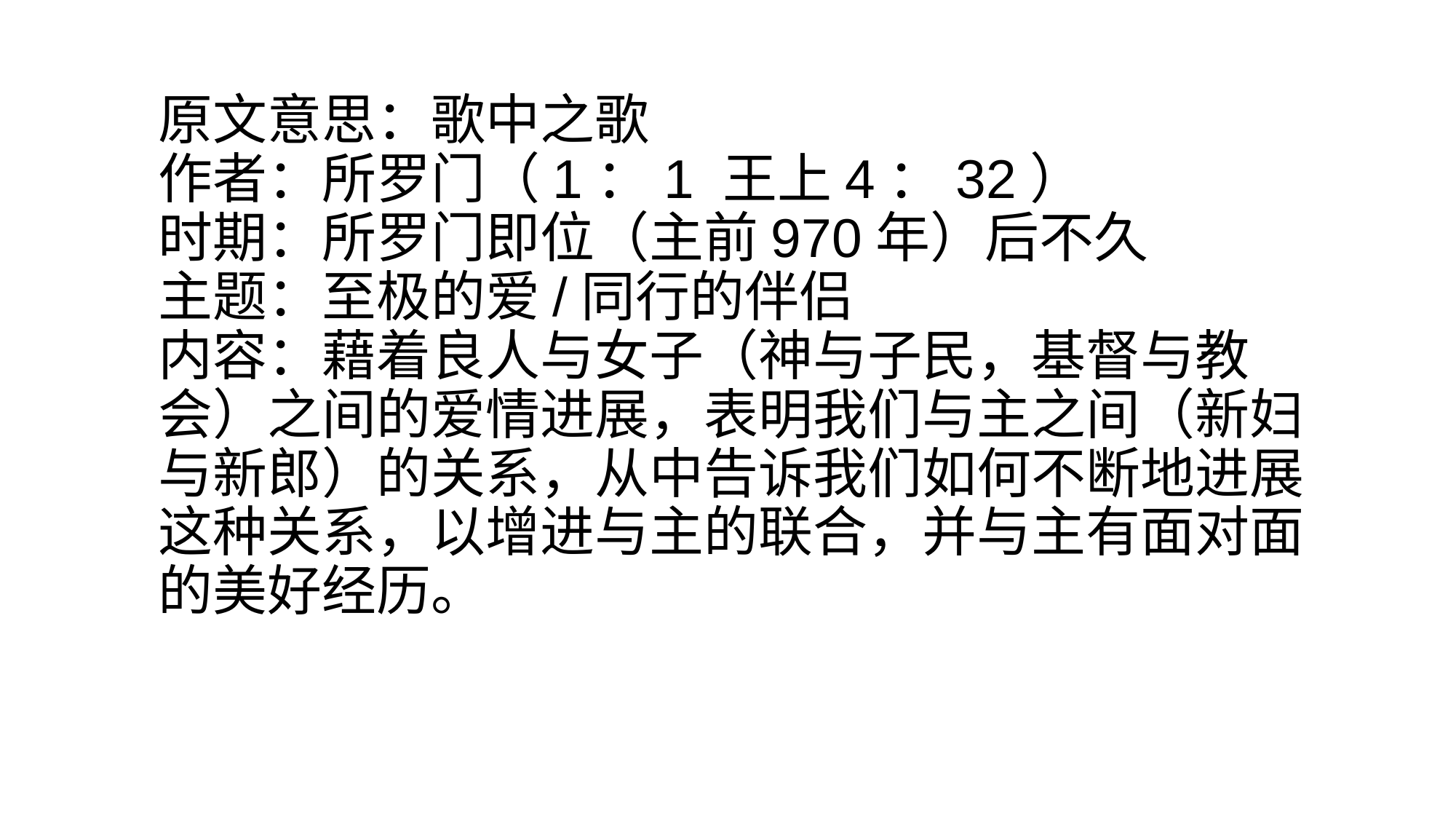

# 原文意思：歌中之歌 作者：所罗门（1：1 王上4：32） 时期：所罗门即位（主前970年）后不久 主题：至极的爱/同行的伴侣 内容：藉着良人与女子（神与子民，基督与教会）之间的爱情进展，表明我们与主之间（新妇与新郎）的关系，从中告诉我们如何不断地进展这种关系，以增进与主的联合，并与主有面对面的美好经历。